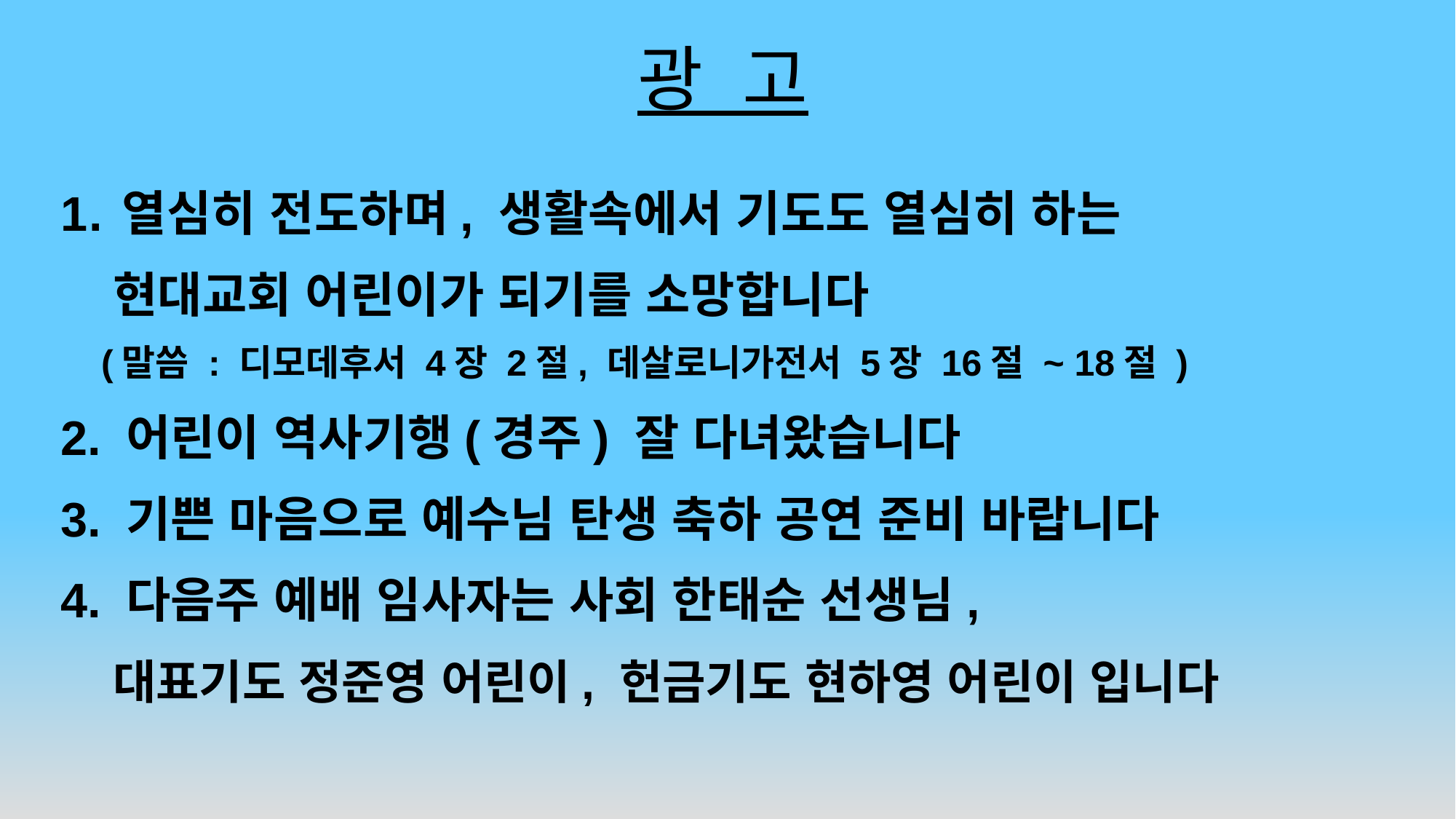

# 광  고
열심히 전도하며, 생활속에서 기도도 열심히 하는
   현대교회 어린이가 되기를 소망합니다
    (말씀 : 디모데후서 4장 2절, 데살로니가전서 5장 16절 ~ 18절 )
2. 어린이 역사기행(경주) 잘 다녀왔습니다
3. 기쁜 마음으로 예수님 탄생 축하 공연 준비 바랍니다
4. 다음주 예배 임사자는 사회 한태순 선생님,
   대표기도 정준영 어린이, 헌금기도 현하영 어린이 입니다